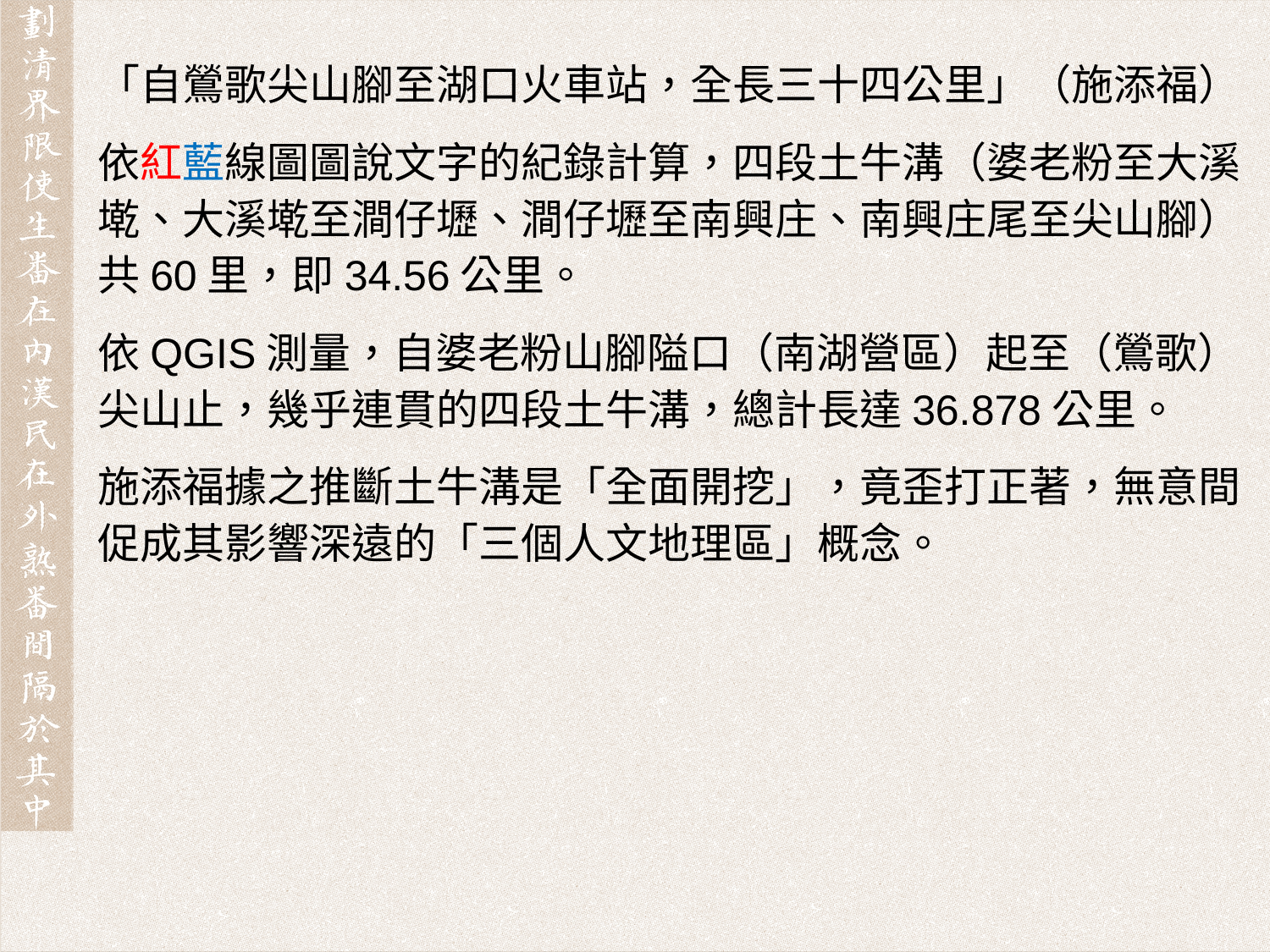

「自鶯歌尖山腳至湖口火車站，全長三十四公里」（施添福）
依紅藍線圖圖說文字的紀錄計算，四段土牛溝（婆老粉至大溪墘、大溪墘至澗仔壢、澗仔壢至南興庄、南興庄尾至尖山腳）共60里，即34.56公里。
依QGIS測量，自婆老粉山腳隘口（南湖營區）起至（鶯歌）尖山止，幾乎連貫的四段土牛溝，總計長達36.878公里。
施添福據之推斷土牛溝是「全面開挖」，竟歪打正著，無意間促成其影響深遠的「三個人文地理區」概念。